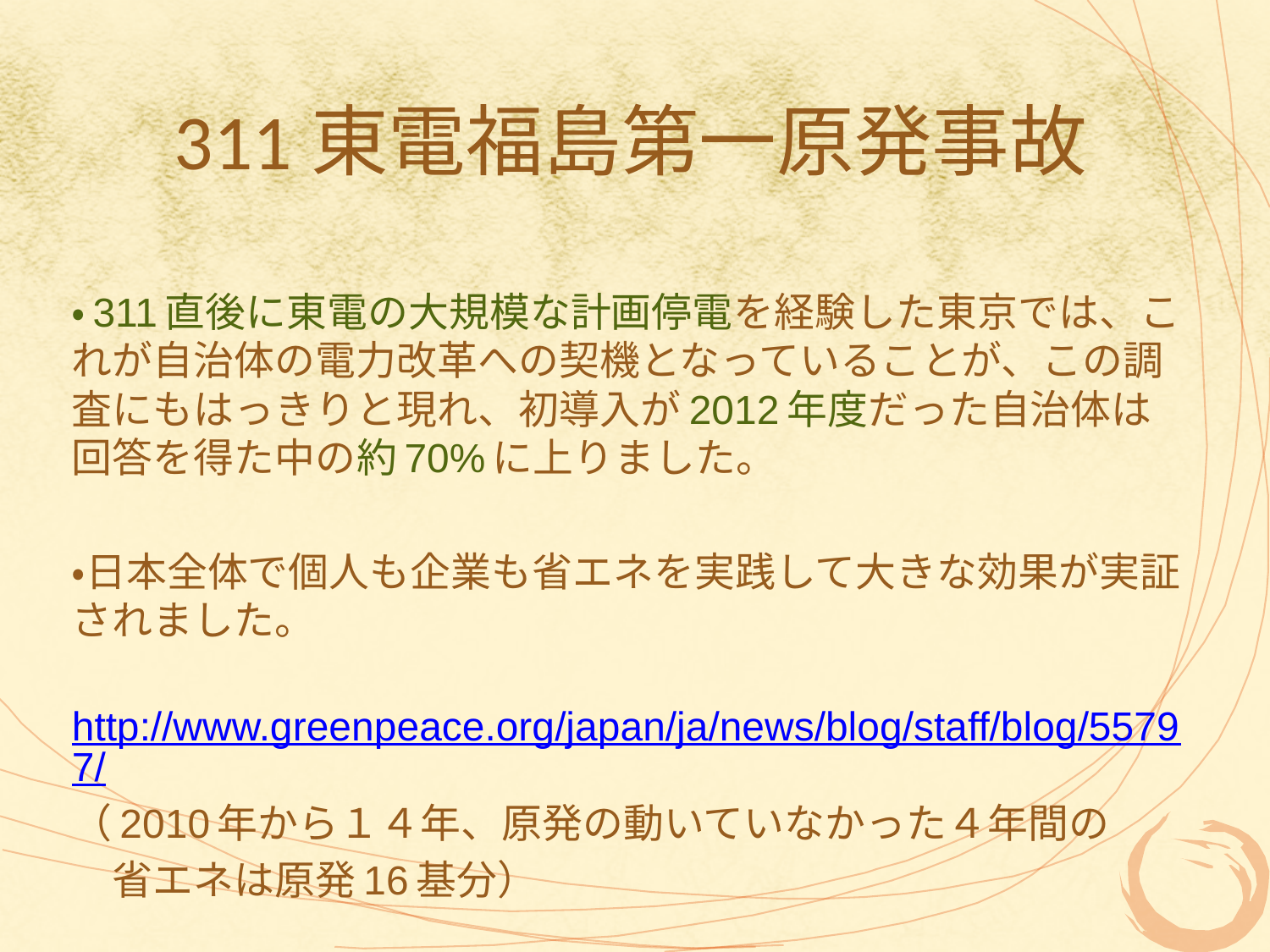

# 311東電福島第一原発事故
・311直後に東電の大規模な計画停電を経験した東京では、これが自治体の電力改革への契機となっていることが、この調査にもはっきりと現れ、初導入が2012年度だった自治体は回答を得た中の約70%に上りました。

・日本全体で個人も企業も省エネを実践して大きな効果が実証されました。
　　　　　　　　　　http://www.greenpeace.org/japan/ja/news/blog/staff/blog/55797/
（2010年から１４年、原発の動いていなかった４年間の
　省エネは原発16基分）